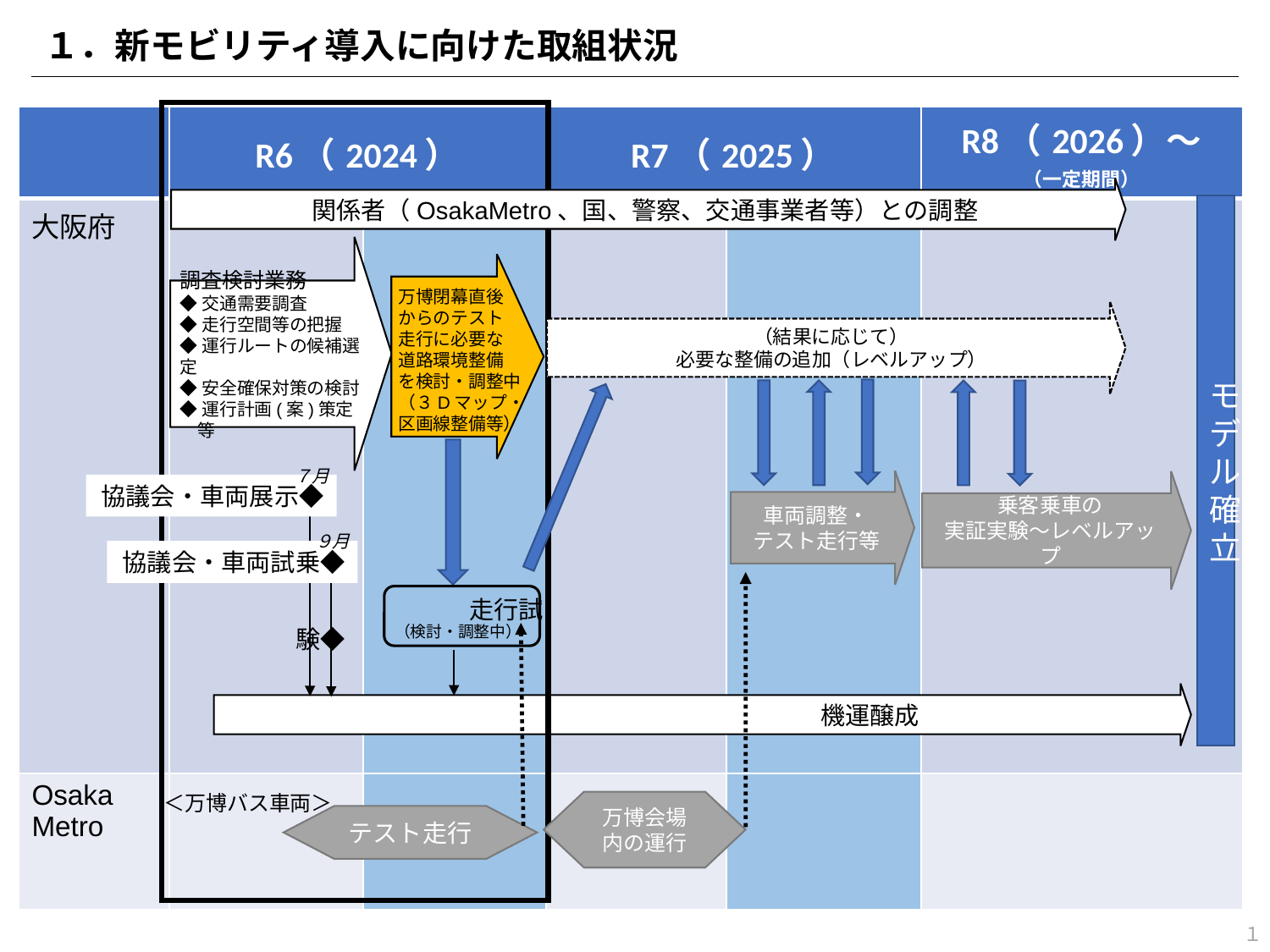

１．新モビリティ導入に向けた取組状況

|  | R6（2024） |  | R7（2025） |  | R8（2026）～ （一定期間） |
| --- | --- | --- | --- | --- | --- |
| 大阪府 |  |  |  |  |  |
| Osaka Metro |  |  |  |  |  |
関係者（OsakaMetro、国、警察、交通事業者等）との調整
モデル確立
調査検討業務
◆交通需要調査
◆走行空間等の把握
◆運行ルートの候補選定
◆安全確保対策の検討
◆運行計画(案)策定　等

万博閉幕直後
からのテスト
走行に必要な
道路環境整備
を検討・調整中
（３Dマップ・
区画線整備等）
（結果に応じて）
必要な整備の追加（レベルアップ）

７月
車両調整・
テスト走行等
乗客乗車の
実証実験～レベルアップ
協議会・車両展示◆
９月
協議会・車両試乗◆

　　　　　　　走行試験◆
（検討・調整中）
　　　　　　　　　　　　　　　　　　　　　　　　機運醸成
＜万博バス車両＞
万博会場内の運行
テスト走行
１